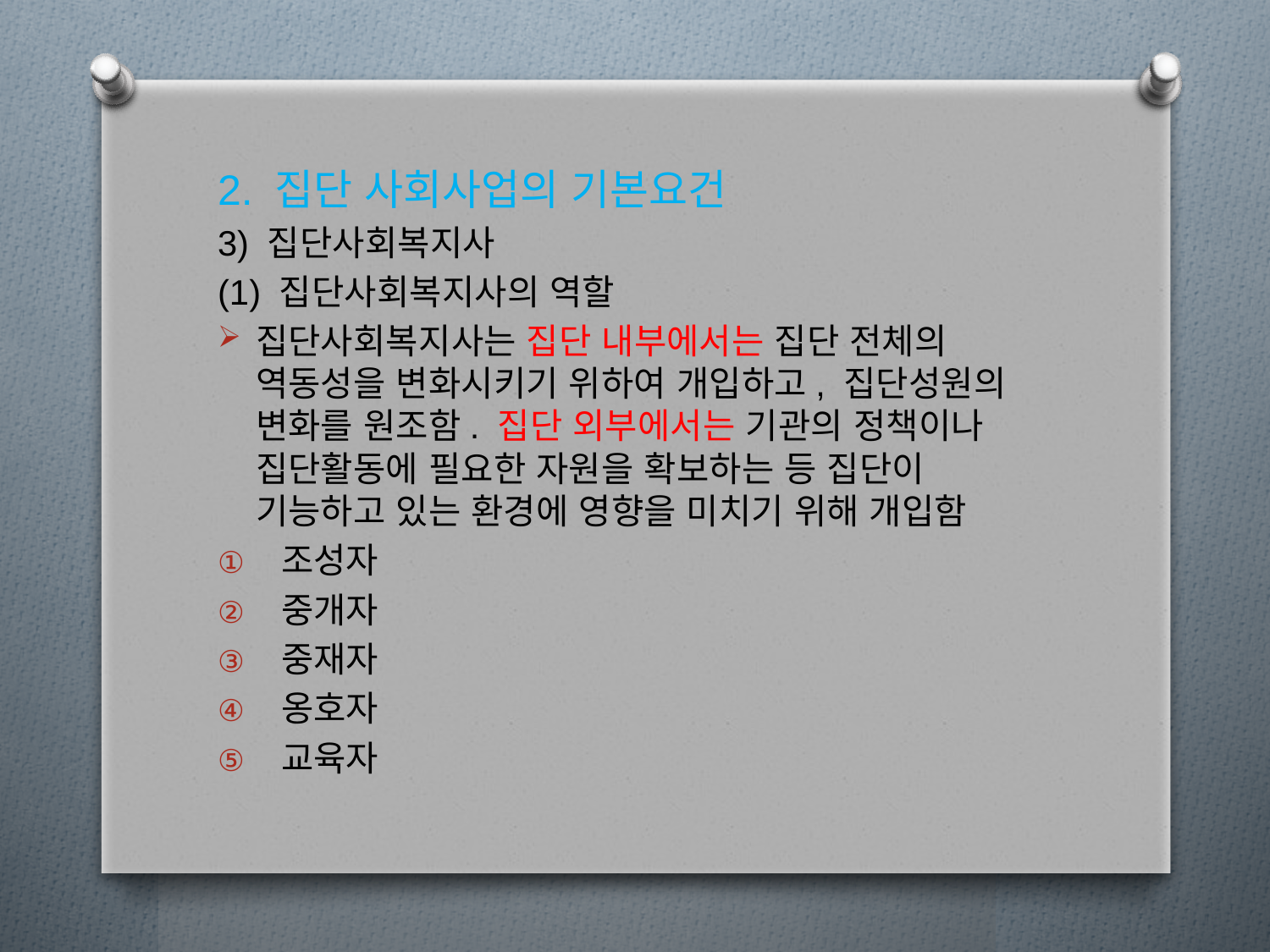

2. 집단 사회사업의 기본요건
3) 집단사회복지사
(1) 집단사회복지사의 역할
집단사회복지사는 집단 내부에서는 집단 전체의 역동성을 변화시키기 위하여 개입하고, 집단성원의 변화를 원조함. 집단 외부에서는 기관의 정책이나 집단활동에 필요한 자원을 확보하는 등 집단이 기능하고 있는 환경에 영향을 미치기 위해 개입함
조성자
중개자
중재자
옹호자
교육자